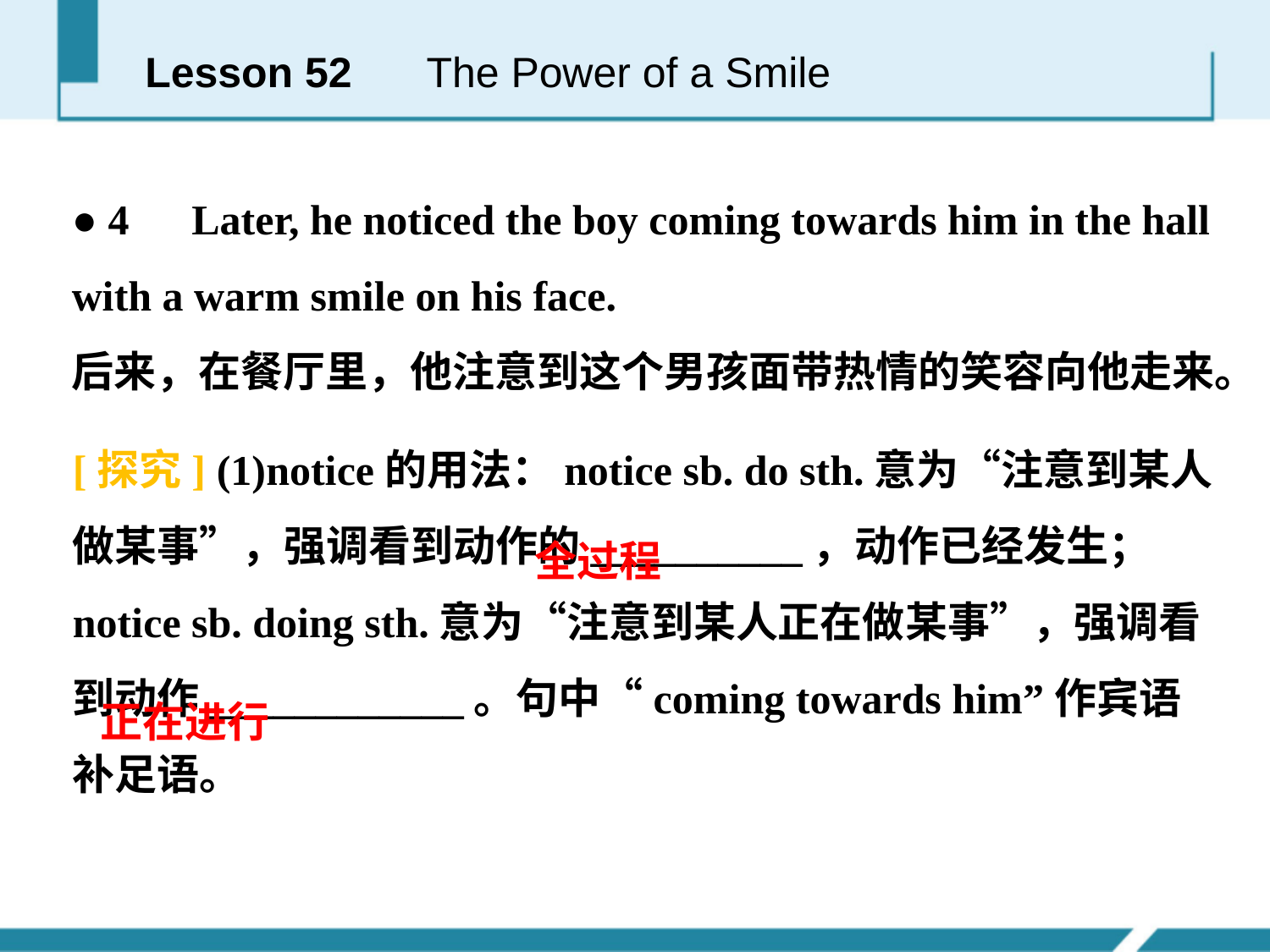

Lesson 52 　The Power of a Smile
● 4　Later, he noticed the boy coming towards him in the hall with a warm smile on his face.
后来，在餐厅里，他注意到这个男孩面带热情的笑容向他走来。
[探究] (1)notice的用法：notice sb. do sth.意为“注意到某人做某事”，强调看到动作的__________，动作已经发生；notice sb. doing sth.意为“注意到某人正在做某事”，强调看到动作____________。句中“coming towards him”作宾语补足语。
全过程
正在进行